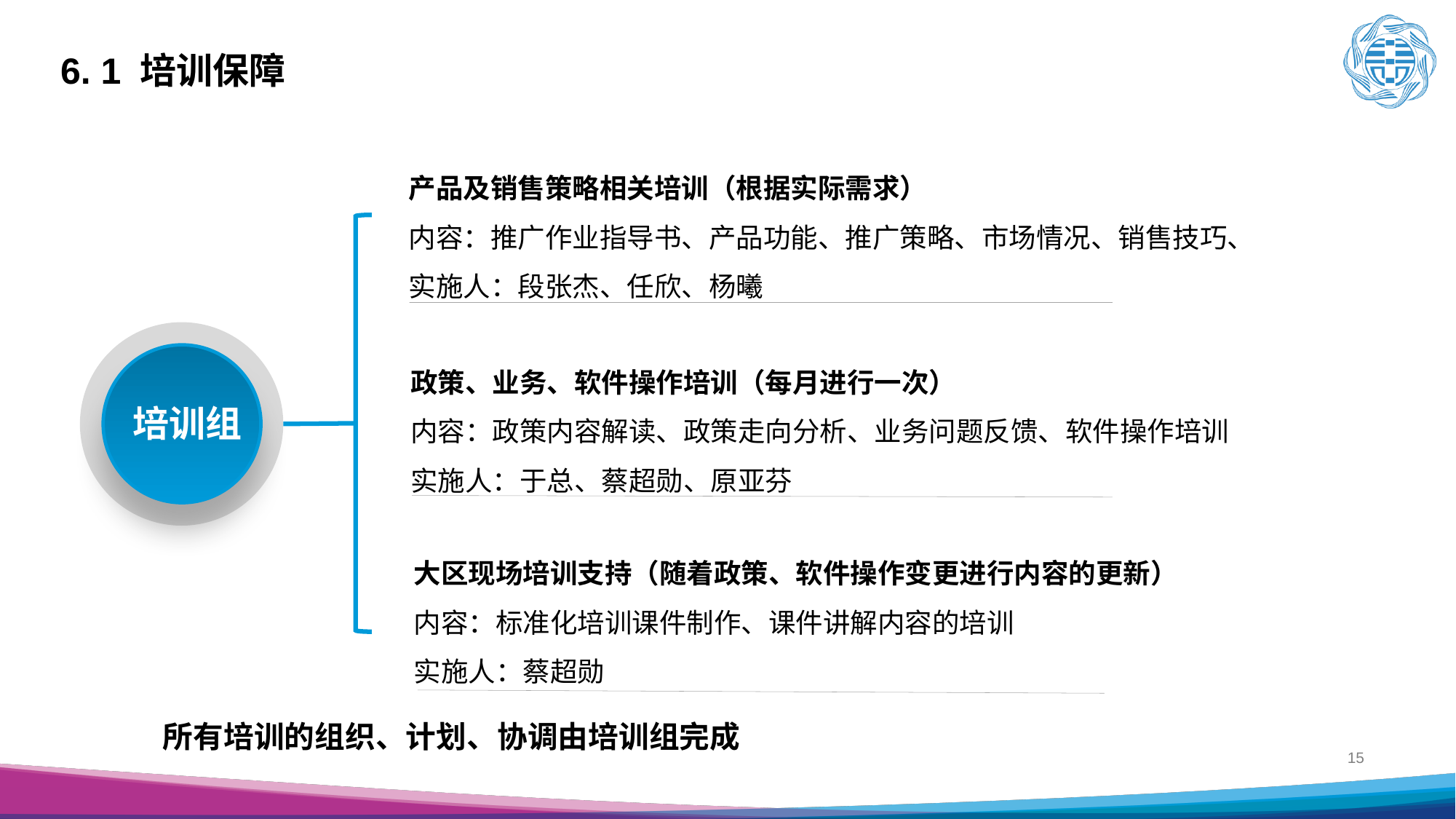

# 6. 1 培训保障
产品及销售策略相关培训（根据实际需求）
内容：推广作业指导书、产品功能、推广策略、市场情况、销售技巧、
实施人：段张杰、任欣、杨曦

政策、业务、软件操作培训（每月进行一次）
内容：政策内容解读、政策走向分析、业务问题反馈、软件操作培训
实施人：于总、蔡超勋、原亚芬

培训组
大区现场培训支持（随着政策、软件操作变更进行内容的更新）
内容：标准化培训课件制作、课件讲解内容的培训
实施人：蔡超勋
所有培训的组织、计划、协调由培训组完成
15